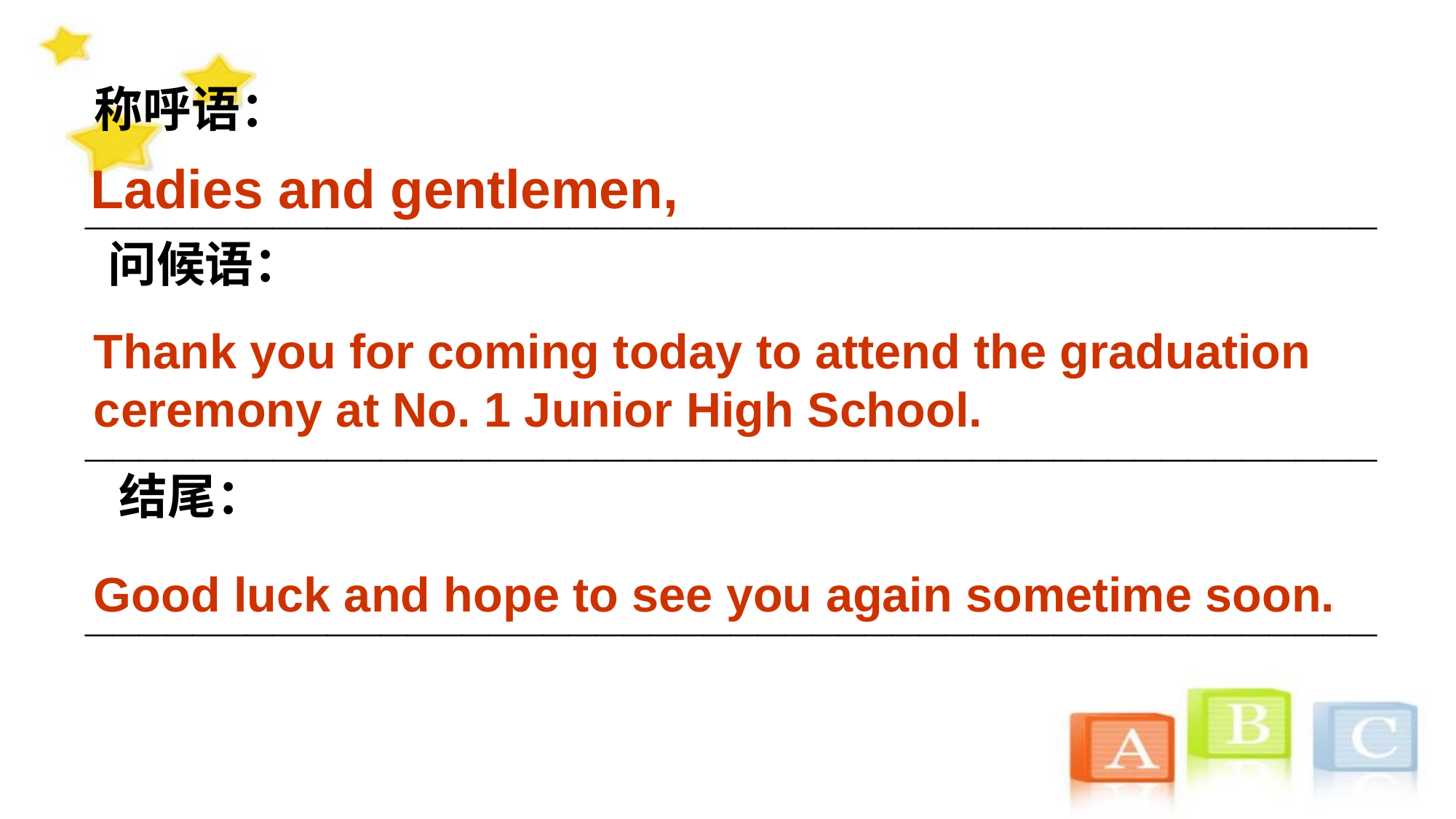

称呼语：

________________________________________________
 问候语：

________________________________________________
  结尾：

________________________________________________
Ladies and gentlemen,
Thank you for coming today to attend the graduation ceremony at No. 1 Junior High School.
Good luck and hope to see you again sometime soon.